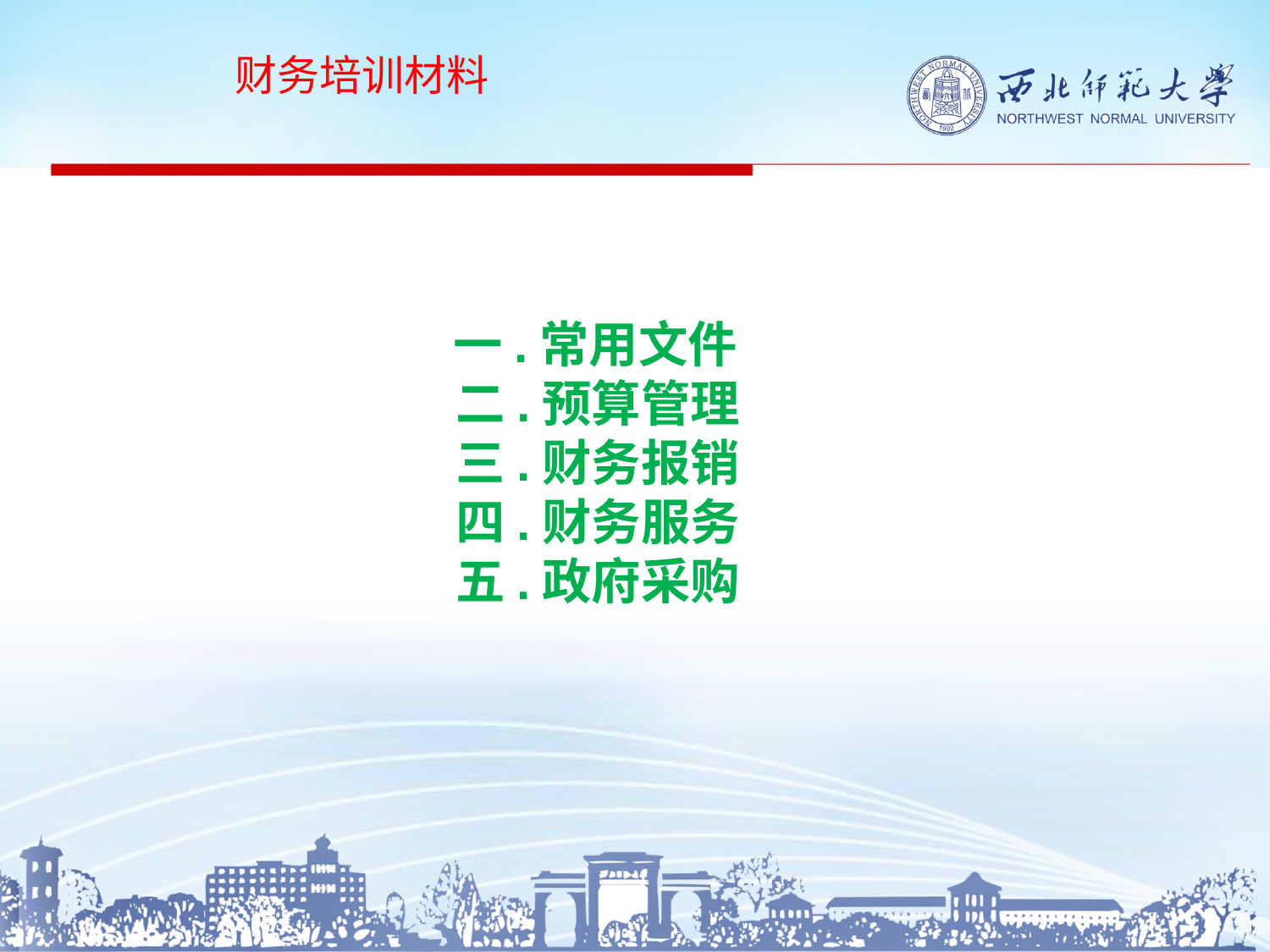

财务培训材料
#

       一.常用文件
    二.预算管理
    三.财务报销
    四.财务服务
    五.政府采购